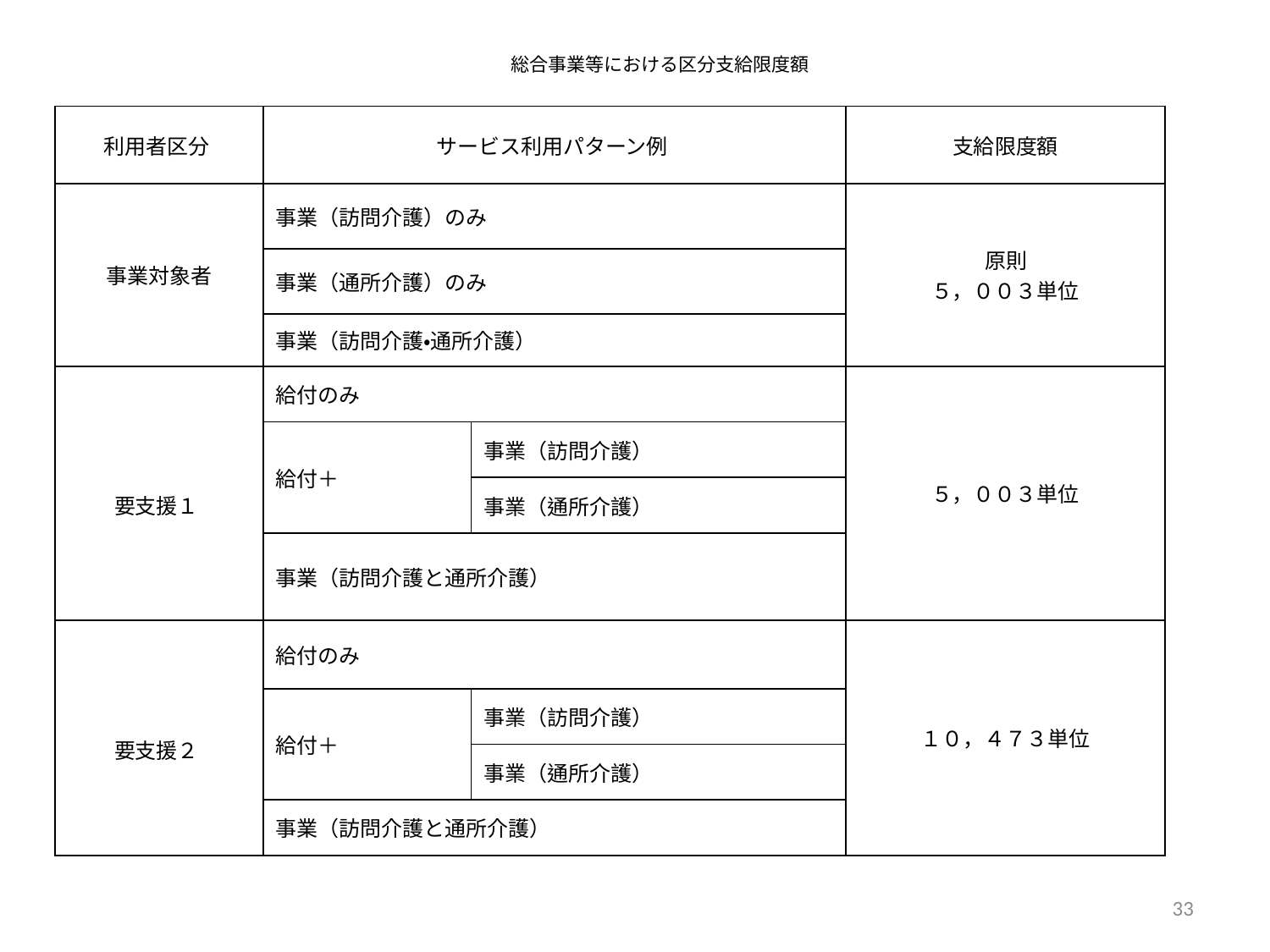

# 総合事業等における区分支給限度額
| 利用者区分 | サービス利用パターン例 |  | 支給限度額 |
| --- | --- | --- | --- |
| 事業対象者 | 事業（訪問介護）のみ |  | 原則 ５，００３単位 |
|  | 事業（通所介護）のみ |  |  |
|  | 事業（訪問介護・通所介護） |  |  |
| 要支援１ | 給付のみ |  | ５，００３単位 |
|  | 給付＋ | 事業（訪問介護） |  |
|  |  | 事業（通所介護） |  |
|  | 事業（訪問介護と通所介護） |  |  |
| 要支援２ | 給付のみ |  | １０，４７３単位 |
|  | 給付＋ | 事業（訪問介護） |  |
|  |  | 事業（通所介護） |  |
|  | 事業（訪問介護と通所介護） |  |  |
33